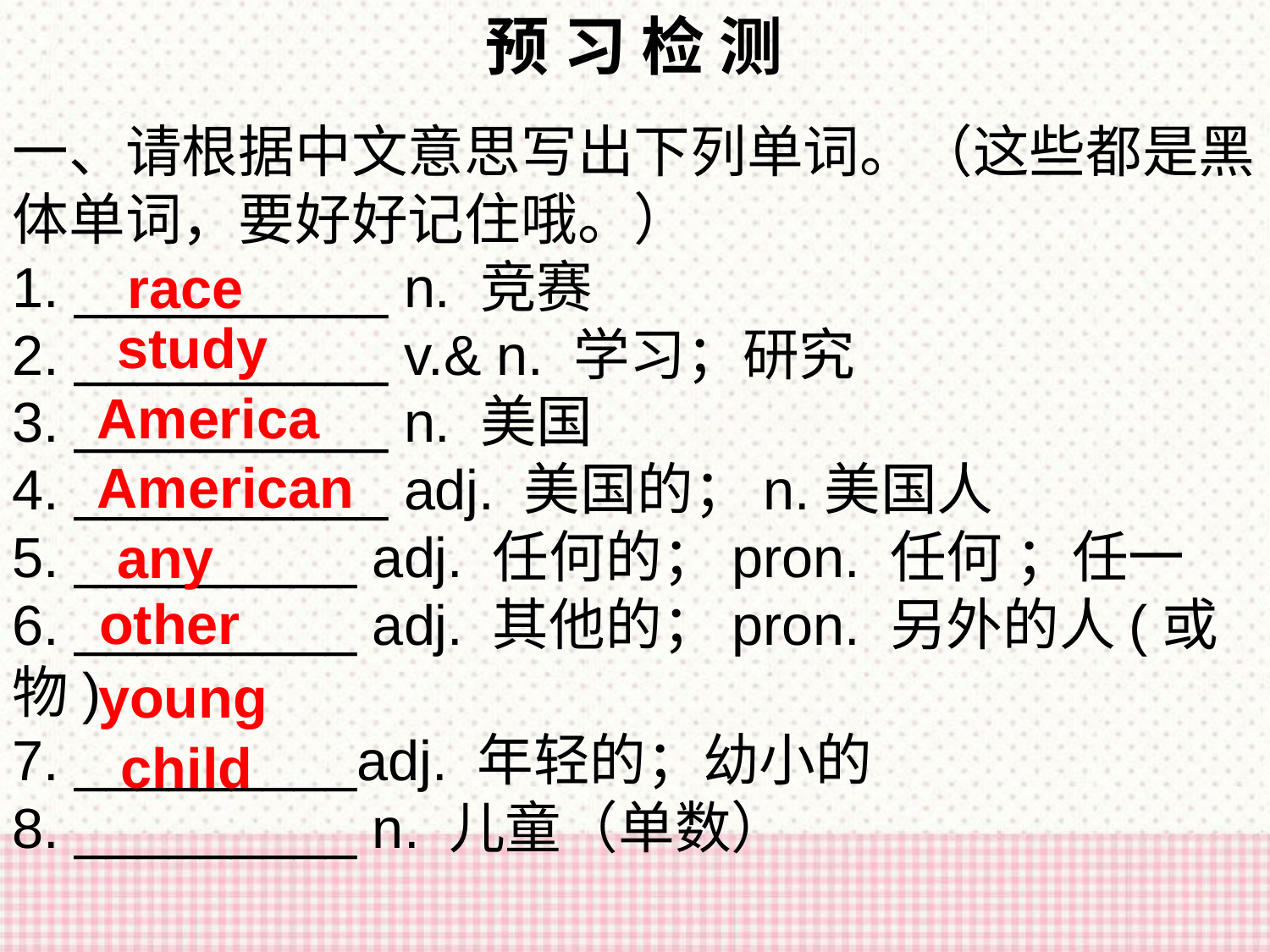

预 习 检 测
一、请根据中文意思写出下列单词。（这些都是黑体单词，要好好记住哦。）
1. __________ n. 竞赛
2. __________ v.& n. 学习；研究
3. __________ n. 美国
4. __________ adj. 美国的；n.美国人
5. _________ adj. 任何的；pron. 任何 ；任一
6. _________ adj. 其他的；pron. 另外的人(或物)
7. _________adj. 年轻的；幼小的
8. _________ n. 儿童（单数）
race
study
America
American
any
other
young
child